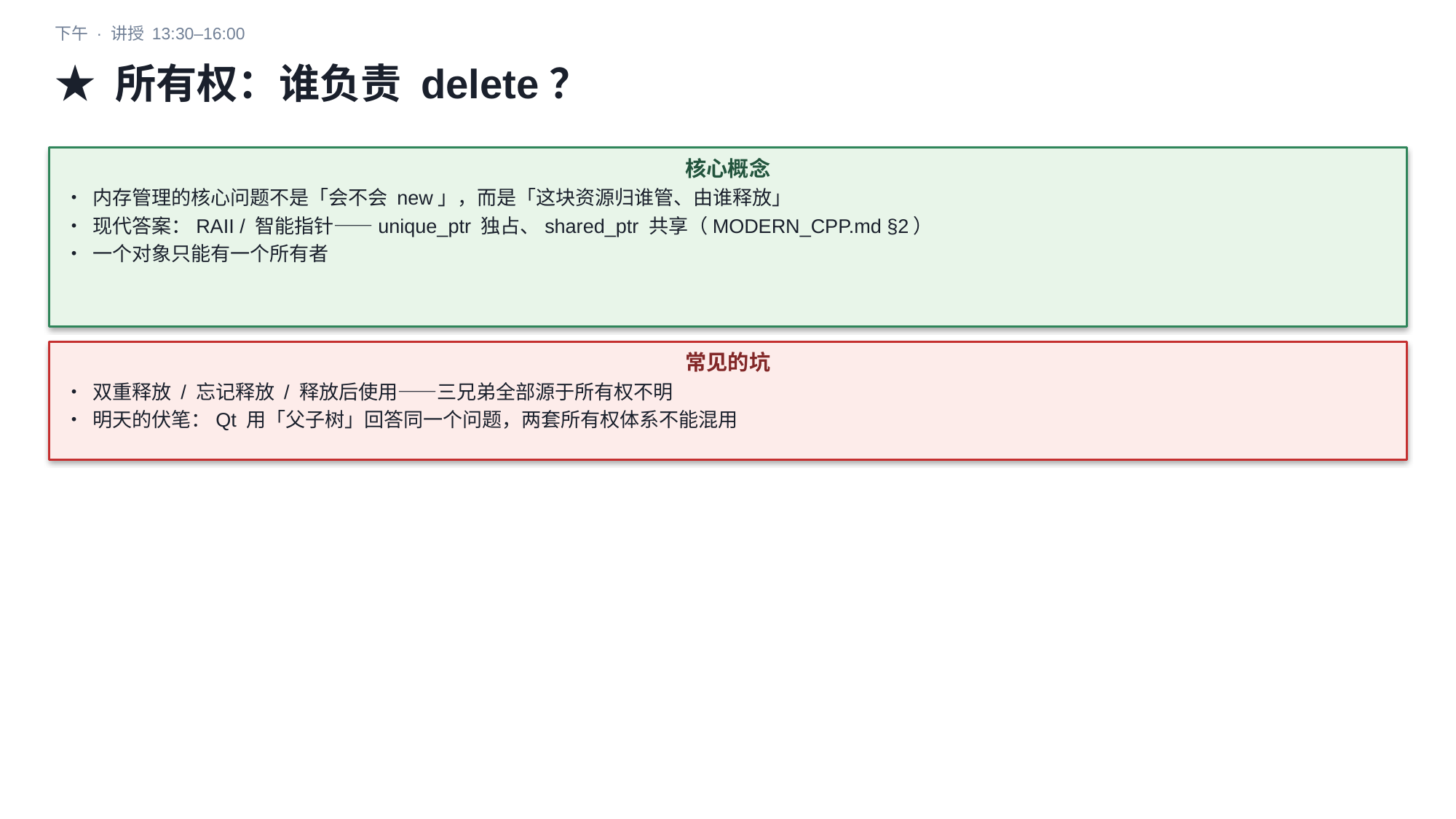

下午 · 讲授 13:30–16:00
★ 所有权：谁负责 delete？
核心概念
• 内存管理的核心问题不是「会不会 new」，而是「这块资源归谁管、由谁释放」
• 现代答案：RAII / 智能指针——unique_ptr 独占、shared_ptr 共享（MODERN_CPP.md §2）
• 一个对象只能有一个所有者
常见的坑
• 双重释放 / 忘记释放 / 释放后使用——三兄弟全部源于所有权不明
• 明天的伏笔：Qt 用「父子树」回答同一个问题，两套所有权体系不能混用